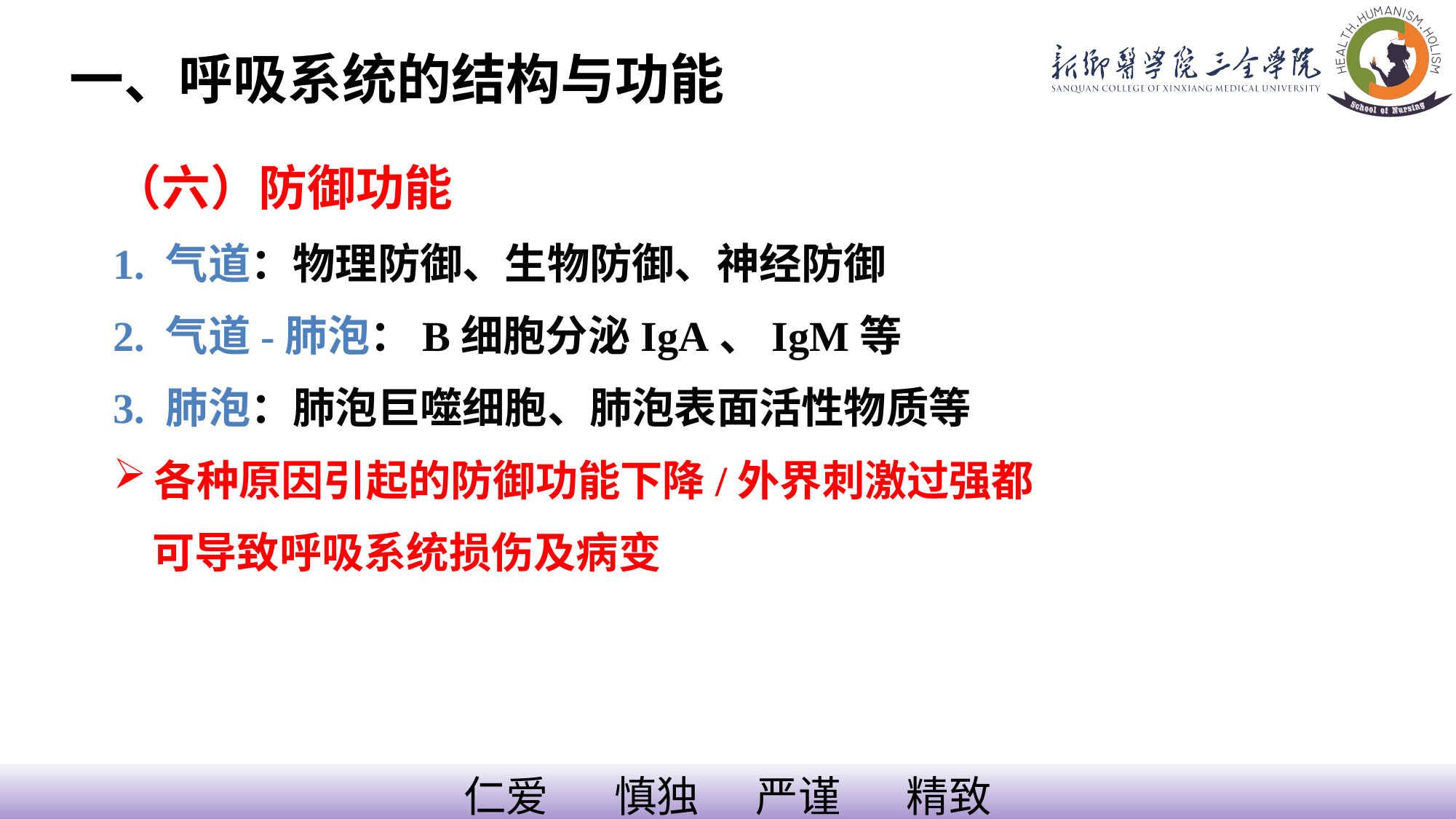

一、呼吸系统的结构与功能
（六）防御功能
1. 气道：物理防御、生物防御、神经防御
2. 气道-肺泡：B细胞分泌IgA、IgM等
3. 肺泡：肺泡巨噬细胞、肺泡表面活性物质等
各种原因引起的防御功能下降/外界刺激过强都
   可导致呼吸系统损伤及病变